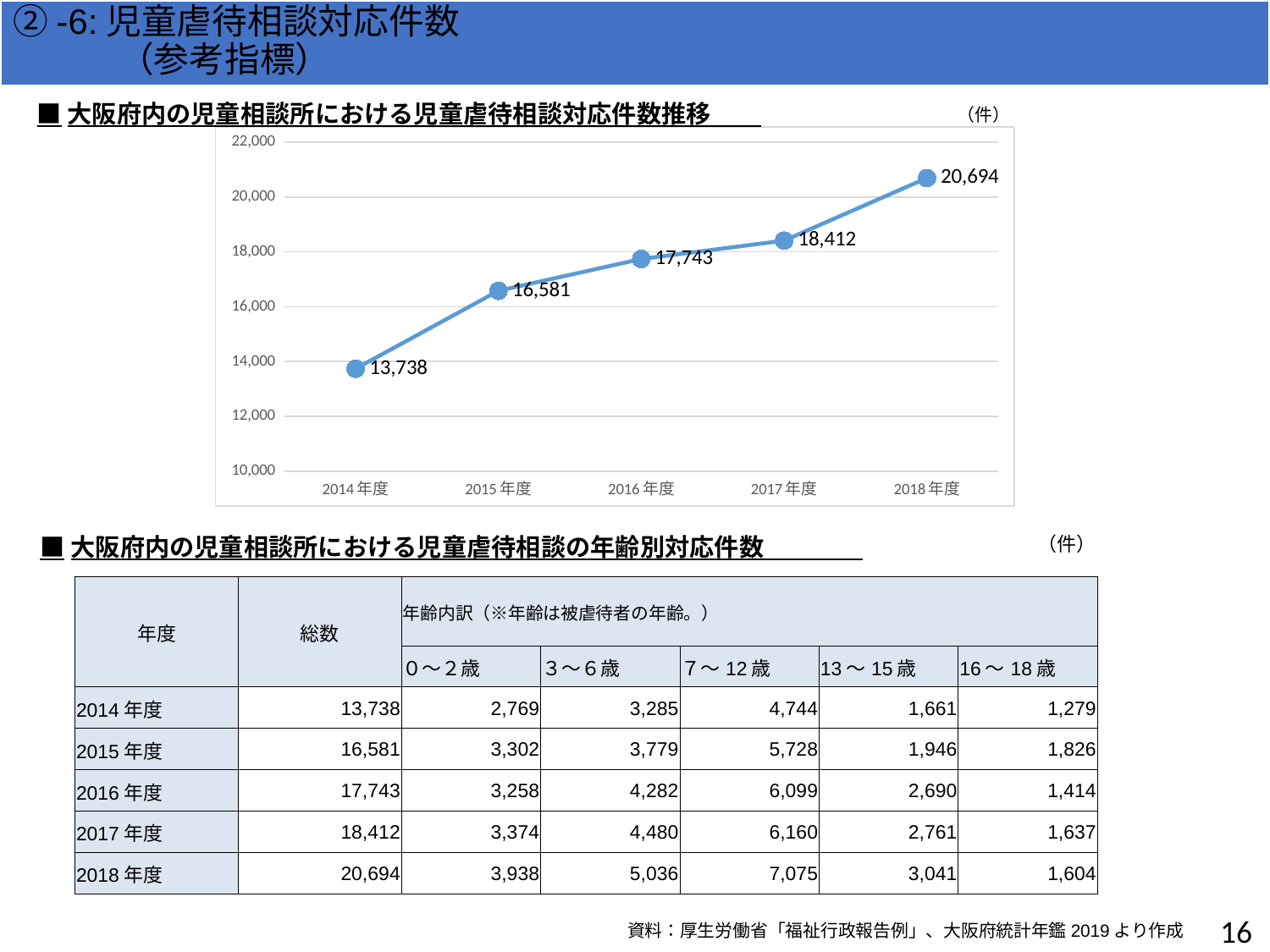

方向性Ⅱ）若者が活躍でき、子育て安心の都市「大阪」の実現
②-6:児童虐待相談対応件数　　　　　　　　　　　　　　　　　　　　　　　　　（参考指標）
（件）
■大阪府内の児童相談所における児童虐待相談対応件数推移

### Chart

| Category | 総数 |
|---|---|
| 2014年度 | 13738.0 |
| 2015年度 | 16581.0 |
| 2016年度 | 17743.0 |
| 2017年度 | 18412.0 |
| 2018年度 | 20694.0 |
|  |  |  |  |  |  | （件） |
| --- | --- | --- | --- | --- | --- | --- |
| 年度 | 総数 | 年齢内訳（※年齢は被虐待者の年齢。） |  |  |  |  |
|  |  | ０～２歳 | ３～６歳 | ７～12歳 | 13～15歳 | 16～18歳 |
| 2014年度 | 13,738 | 2,769 | 3,285 | 4,744 | 1,661 | 1,279 |
| 2015年度 | 16,581 | 3,302 | 3,779 | 5,728 | 1,946 | 1,826 |
| 2016年度 | 17,743 | 3,258 | 4,282 | 6,099 | 2,690 | 1,414 |
| 2017年度 | 18,412 | 3,374 | 4,480 | 6,160 | 2,761 | 1,637 |
| 2018年度 | 20,694 | 3,938 | 5,036 | 7,075 | 3,041 | 1,604 |
■大阪府内の児童相談所における児童虐待相談の年齢別対応件数
資料：厚生労働省「福祉行政報告例」、大阪府統計年鑑2019より作成
16